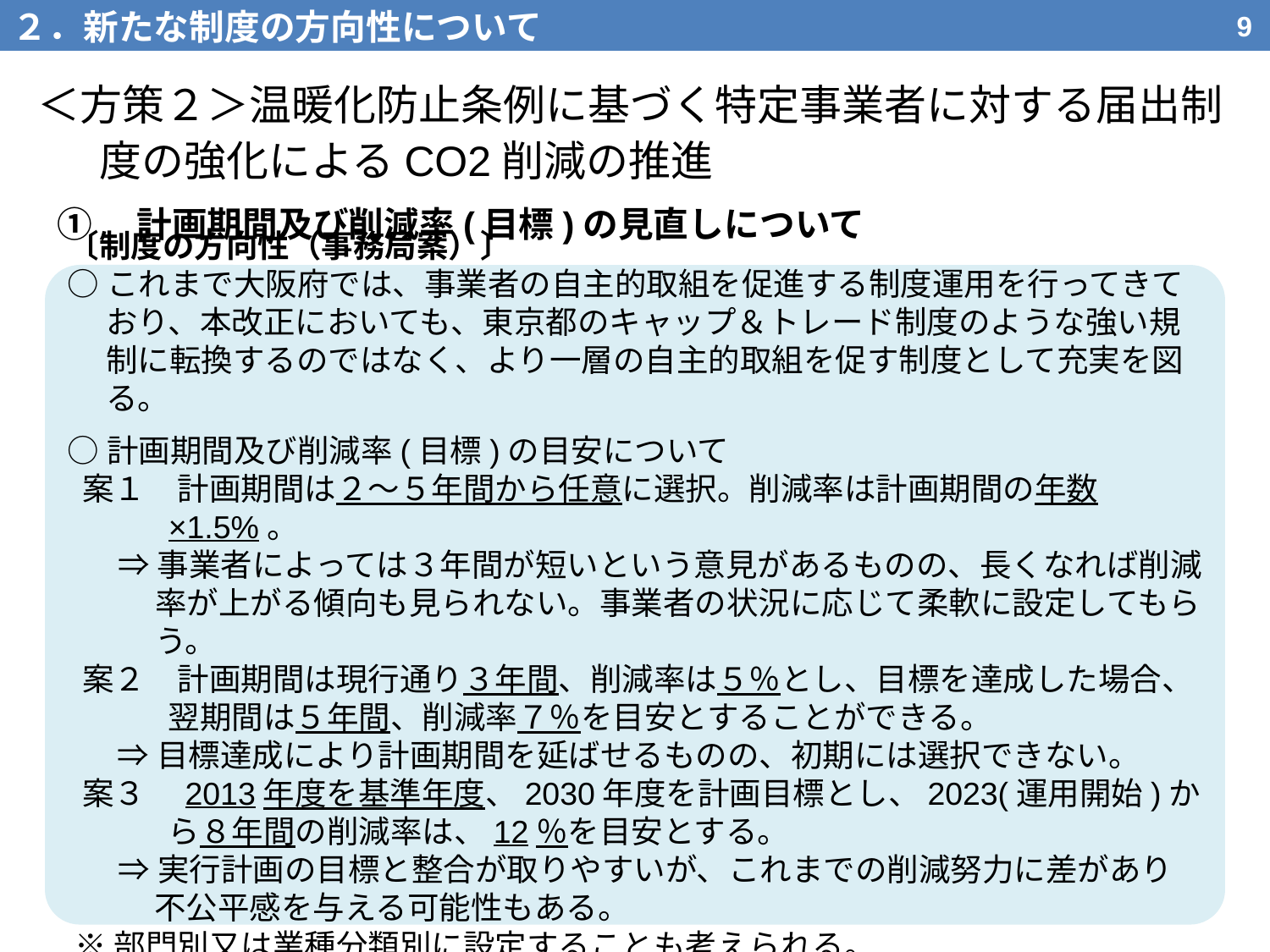

２．新たな制度の方向性について
9
＜方策２＞温暖化防止条例に基づく特定事業者に対する届出制度の強化によるCO2削減の推進
①　計画期間及び削減率(目標)の見直しについて
〔制度の方向性（事務局案）〕
○これまで大阪府では、事業者の自主的取組を促進する制度運用を行ってきており、本改正においても、東京都のキャップ＆トレード制度のような強い規制に転換するのではなく、より一層の自主的取組を促す制度として充実を図る。

○計画期間及び削減率(目標)の目安について
 案１　計画期間は２～５年間から任意に選択。削減率は計画期間の年数×1.5%。
⇒事業者によっては３年間が短いという意見があるものの、長くなれば削減率が上がる傾向も見られない。事業者の状況に応じて柔軟に設定してもらう。
 案２　計画期間は現行通り３年間、削減率は５％とし、目標を達成した場合、翌期間は５年間、削減率７％を目安とすることができる。
⇒目標達成により計画期間を延ばせるものの、初期には選択できない。
 案３　2013年度を基準年度、2030年度を計画目標とし、2023(運用開始)から８年間の削減率は、12％を目安とする。
⇒実行計画の目標と整合が取りやすいが、これまでの削減努力に差があり不公平感を与える可能性もある。
 ※部門別又は業種分類別に設定することも考えられる。